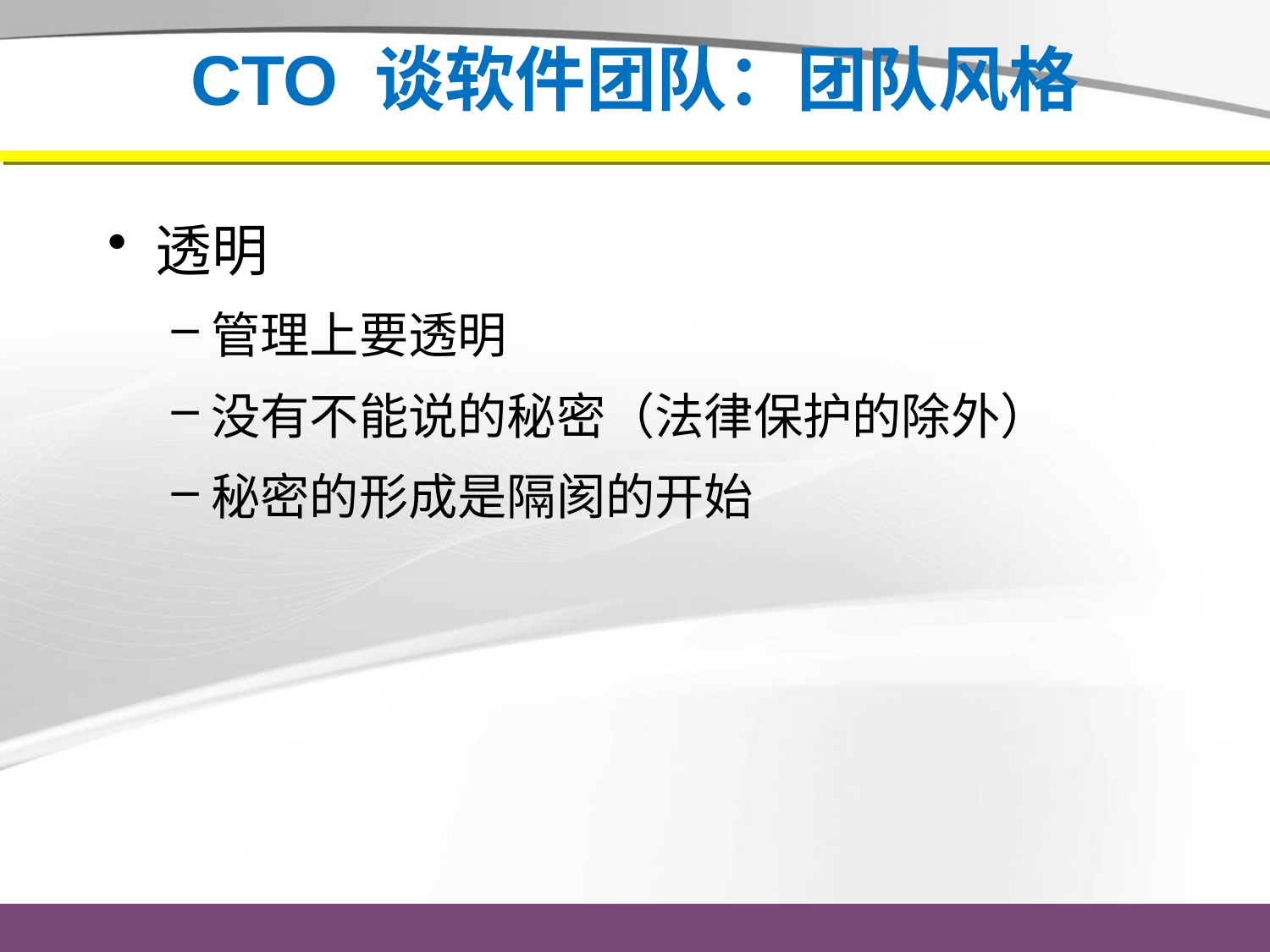

# CTO 谈软件团队：团队风格
透明
管理上要透明
没有不能说的秘密（法律保护的除外）
秘密的形成是隔阂的开始